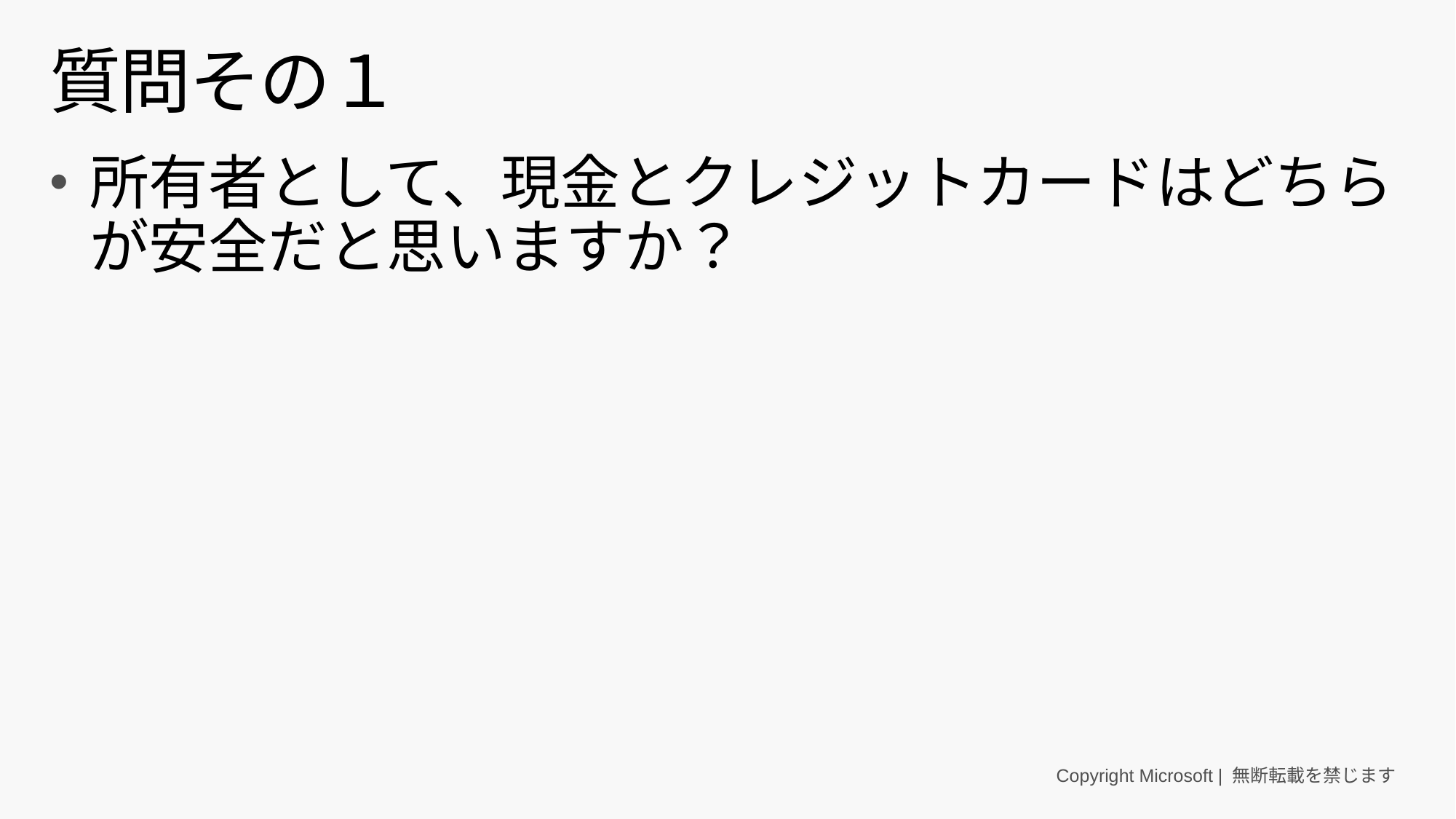

# 質問その１
所有者として、現金とクレジットカードはどちらが安全だと思いますか？